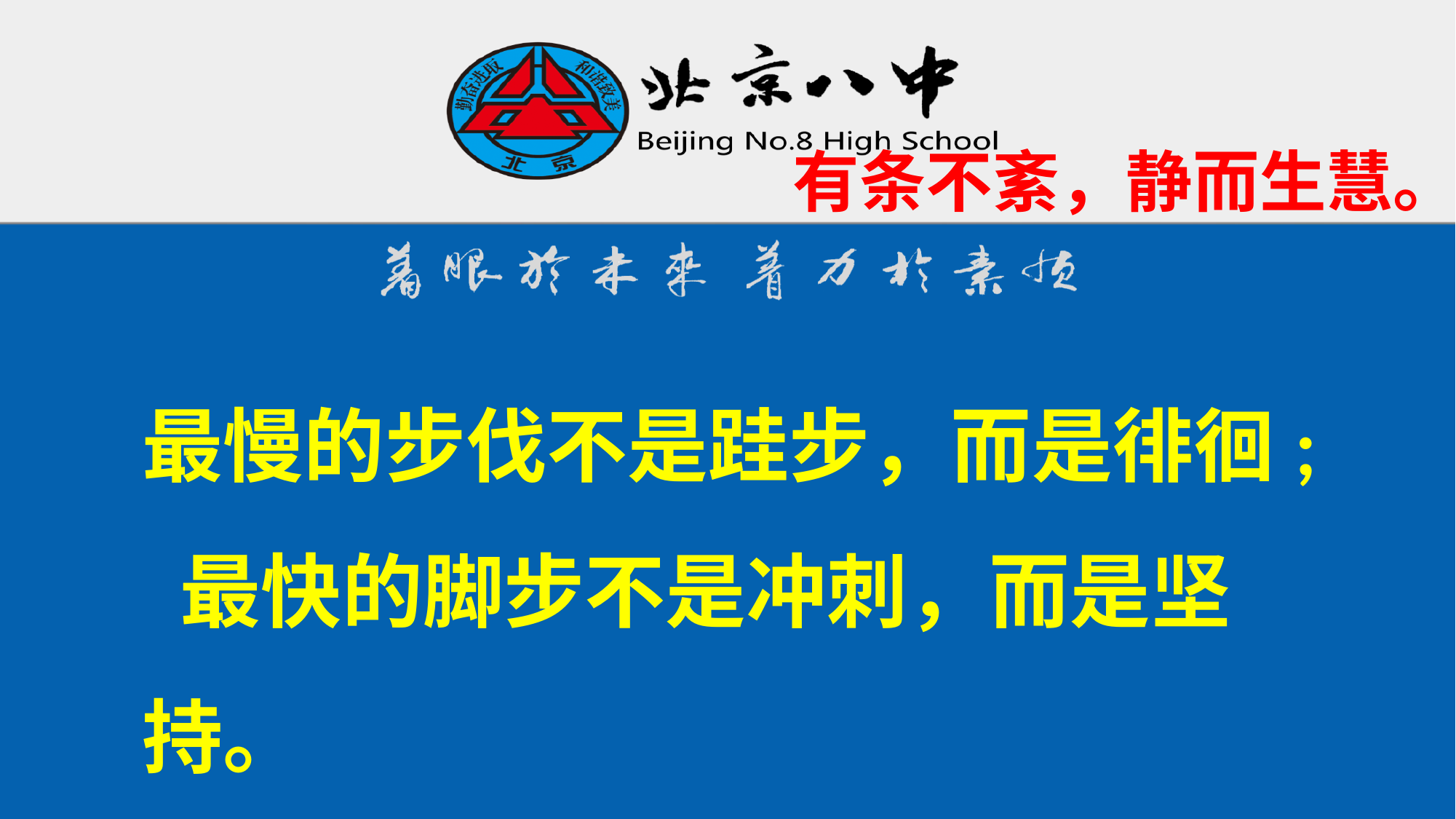

有条不紊，静而生慧。
最慢的步伐不是跬步，而是徘徊; 最快的脚步不是冲刺，而是坚持。